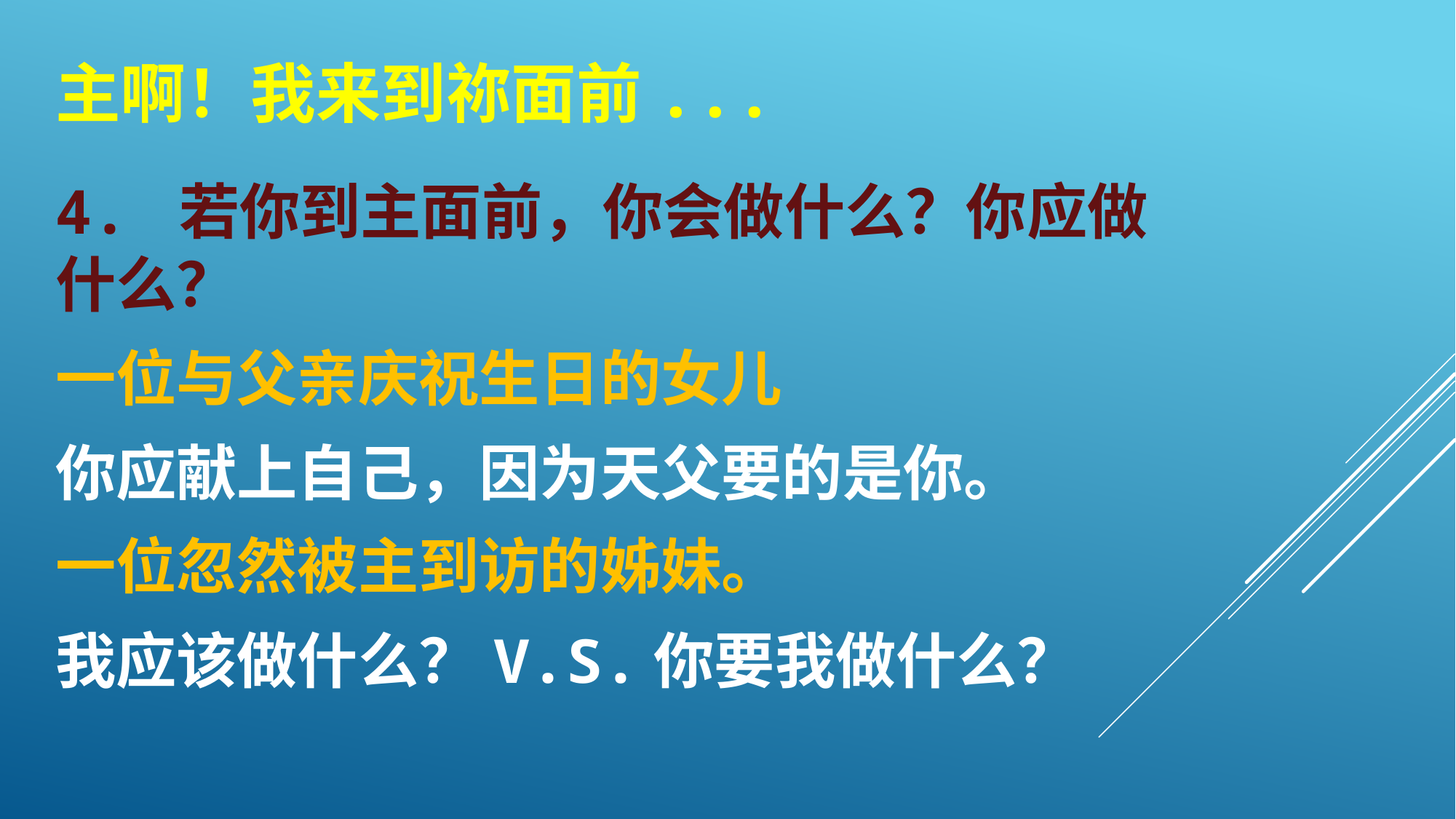

# 主啊！我来到祢面前...
4. 若你到主面前，你会做什么？你应做什么？
一位与父亲庆祝生日的女儿
你应献上自己，因为天父要的是你。
一位忽然被主到访的姊妹。
我应该做什么？V.S.你要我做什么？